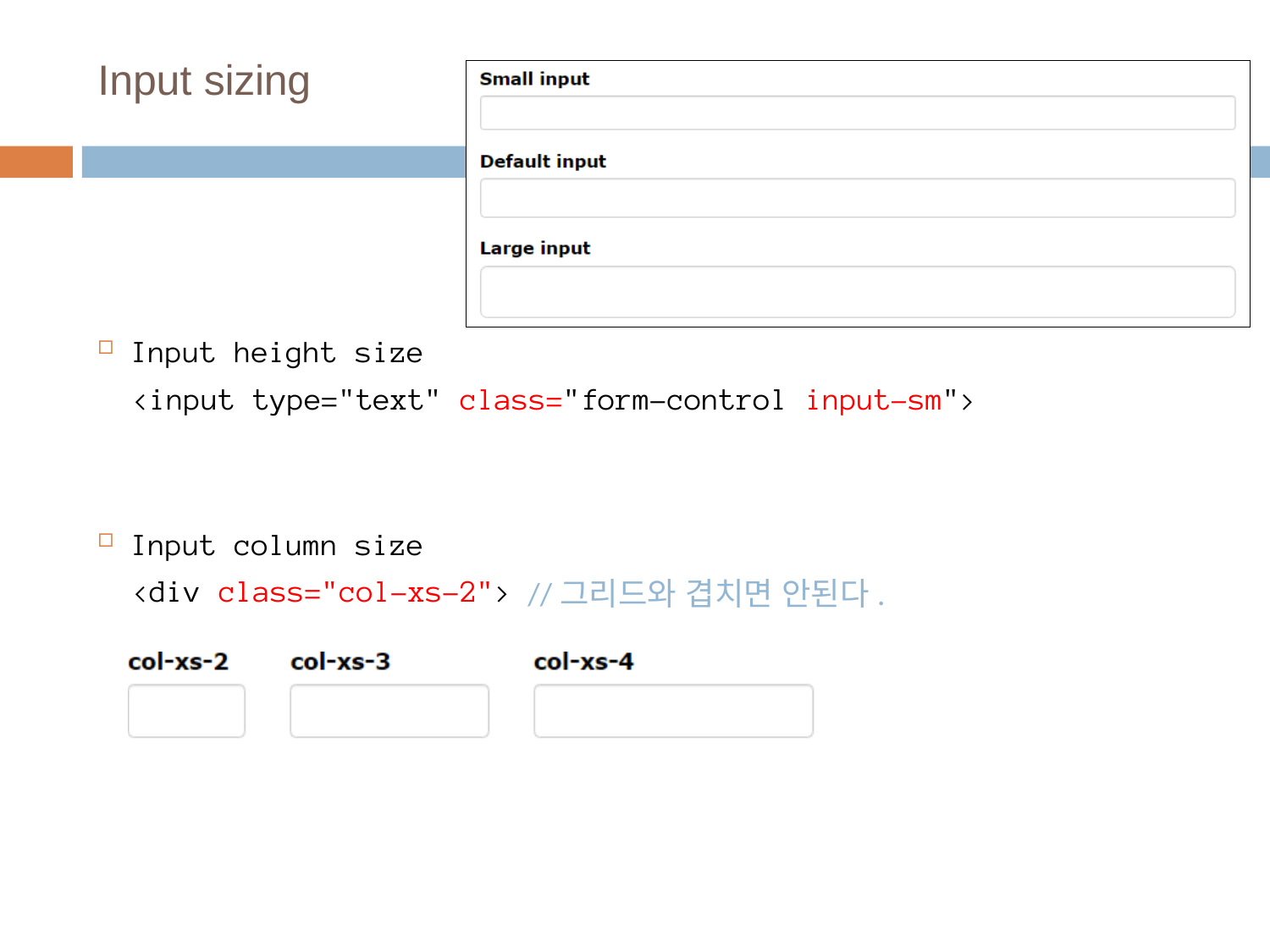

# Input sizing

Input height size
<input type="text" class="form-control input-sm">

Input column size
<div class="col-xs-2">
//그리드와 겹치면 안된다.